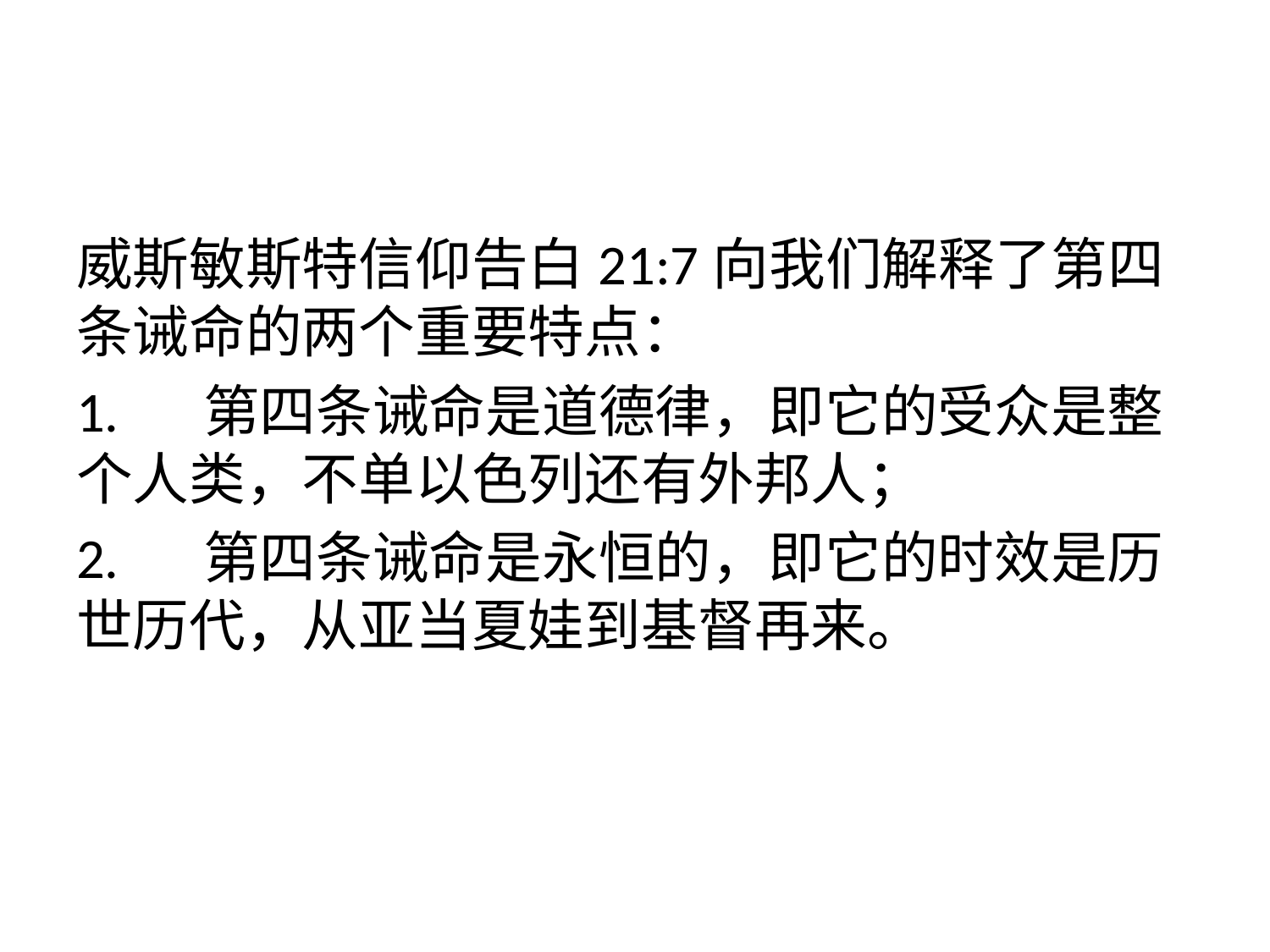

#
威斯敏斯特信仰告白21:7向我们解释了第四条诫命的两个重要特点：
1.	第四条诫命是道德律，即它的受众是整个人类，不单以色列还有外邦人；
2.	第四条诫命是永恒的，即它的时效是历世历代，从亚当夏娃到基督再来。